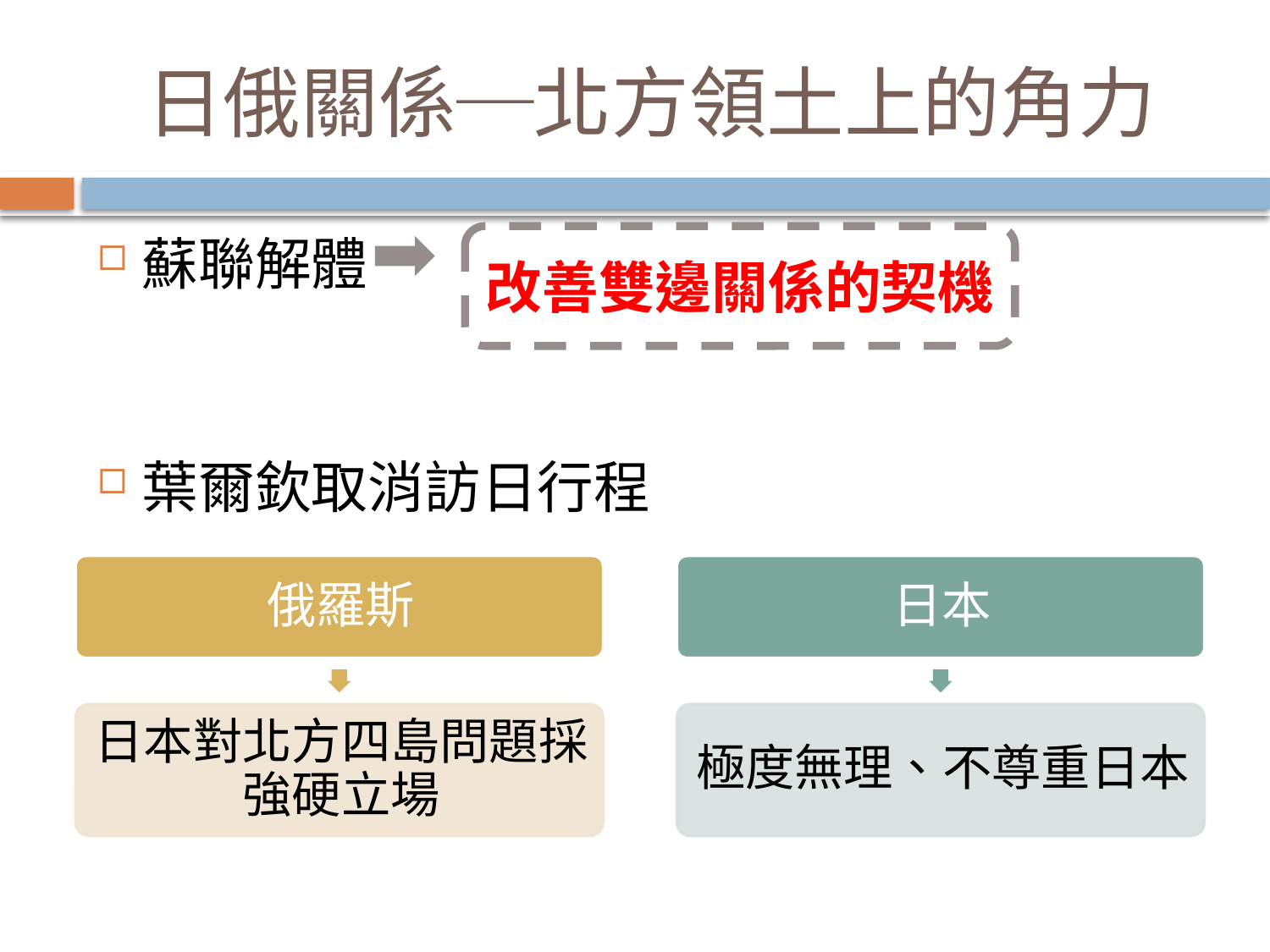

# 日俄關係─北方領土上的角力
蘇聯解體

葉爾欽取消訪日行程
改善雙邊關係的契機

俄羅斯
日本對北方四島問題採強硬立場
日本
極度無理、不尊重日本